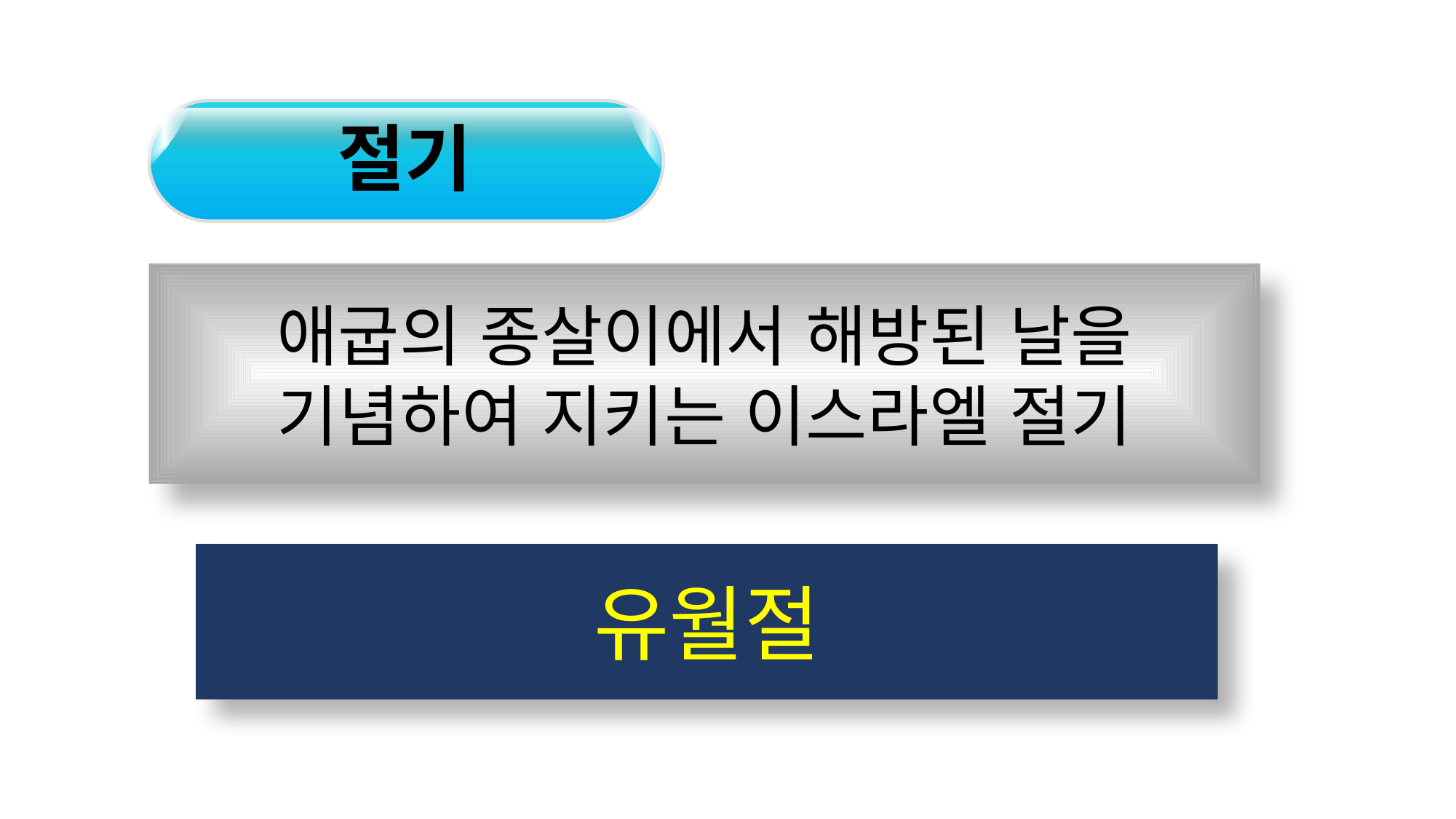

절기
애굽의 종살이에서 해방된 날을
기념하여 지키는 이스라엘 절기
유월절